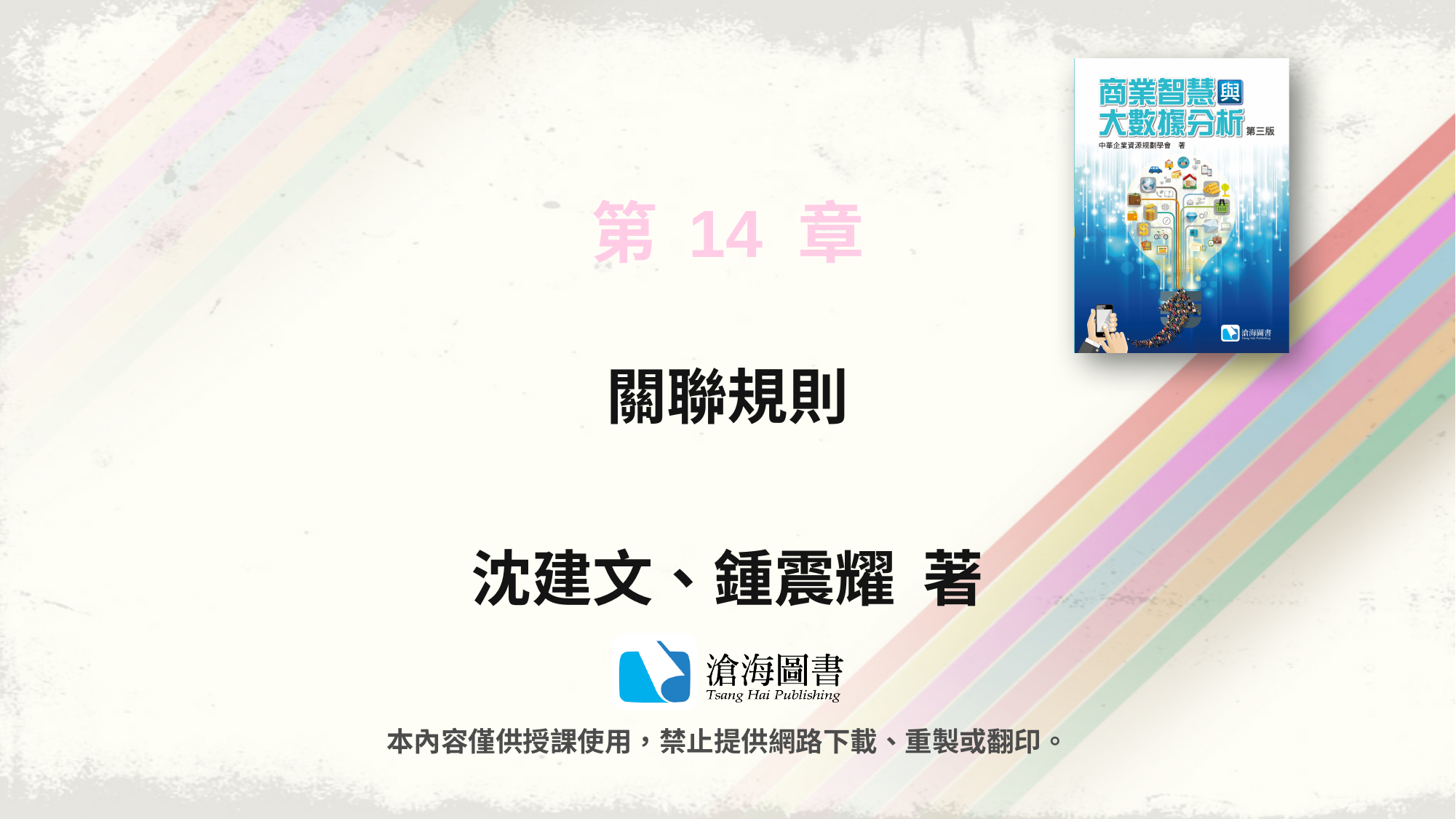

# 第 14 章
關聯規則

沈建文、鍾震耀  著